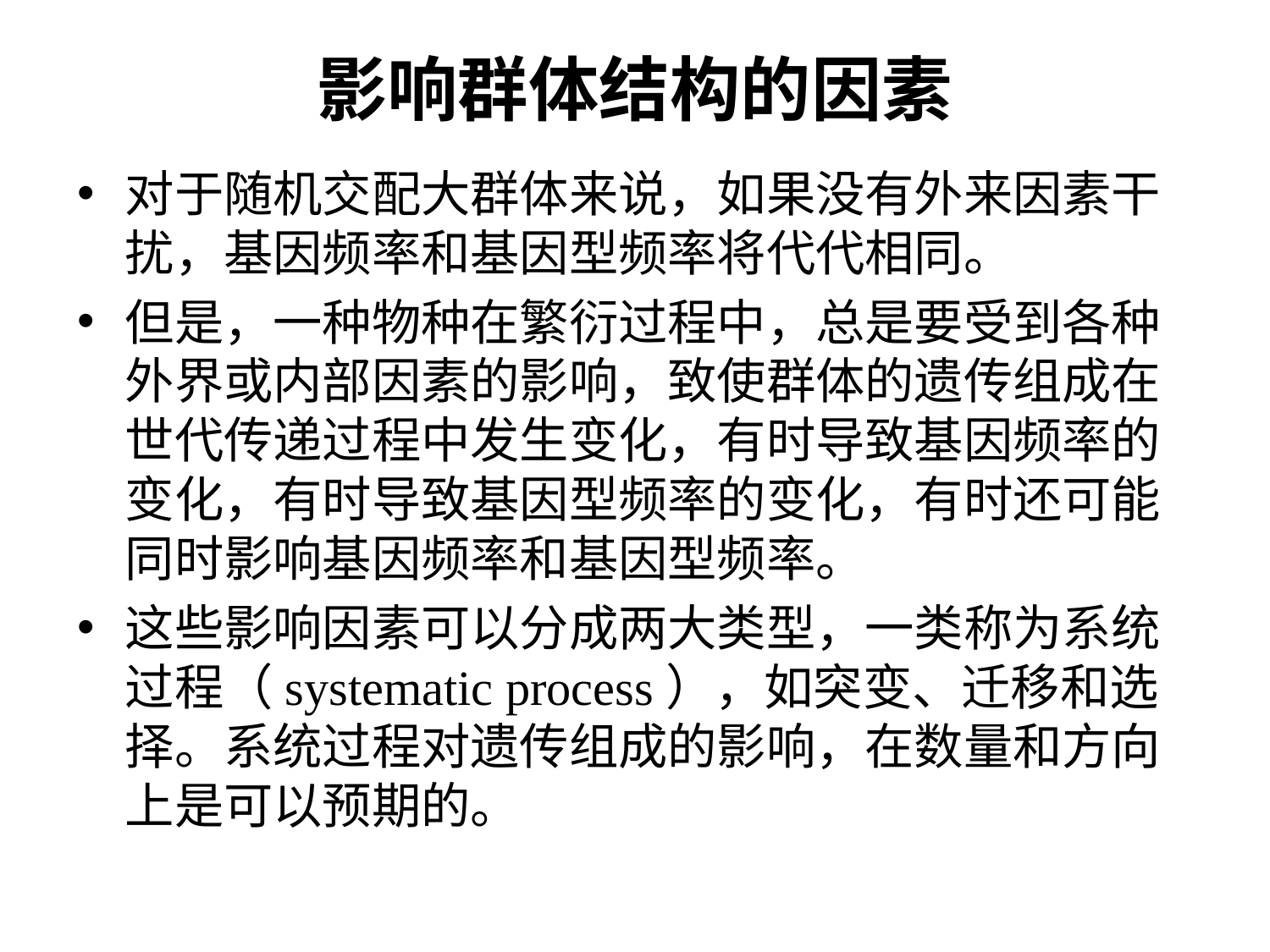

# 影响群体结构的因素
对于随机交配大群体来说，如果没有外来因素干扰，基因频率和基因型频率将代代相同。
但是，一种物种在繁衍过程中，总是要受到各种外界或内部因素的影响，致使群体的遗传组成在世代传递过程中发生变化，有时导致基因频率的变化，有时导致基因型频率的变化，有时还可能同时影响基因频率和基因型频率。
这些影响因素可以分成两大类型，一类称为系统过程（systematic process），如突变、迁移和选择。系统过程对遗传组成的影响，在数量和方向上是可以预期的。